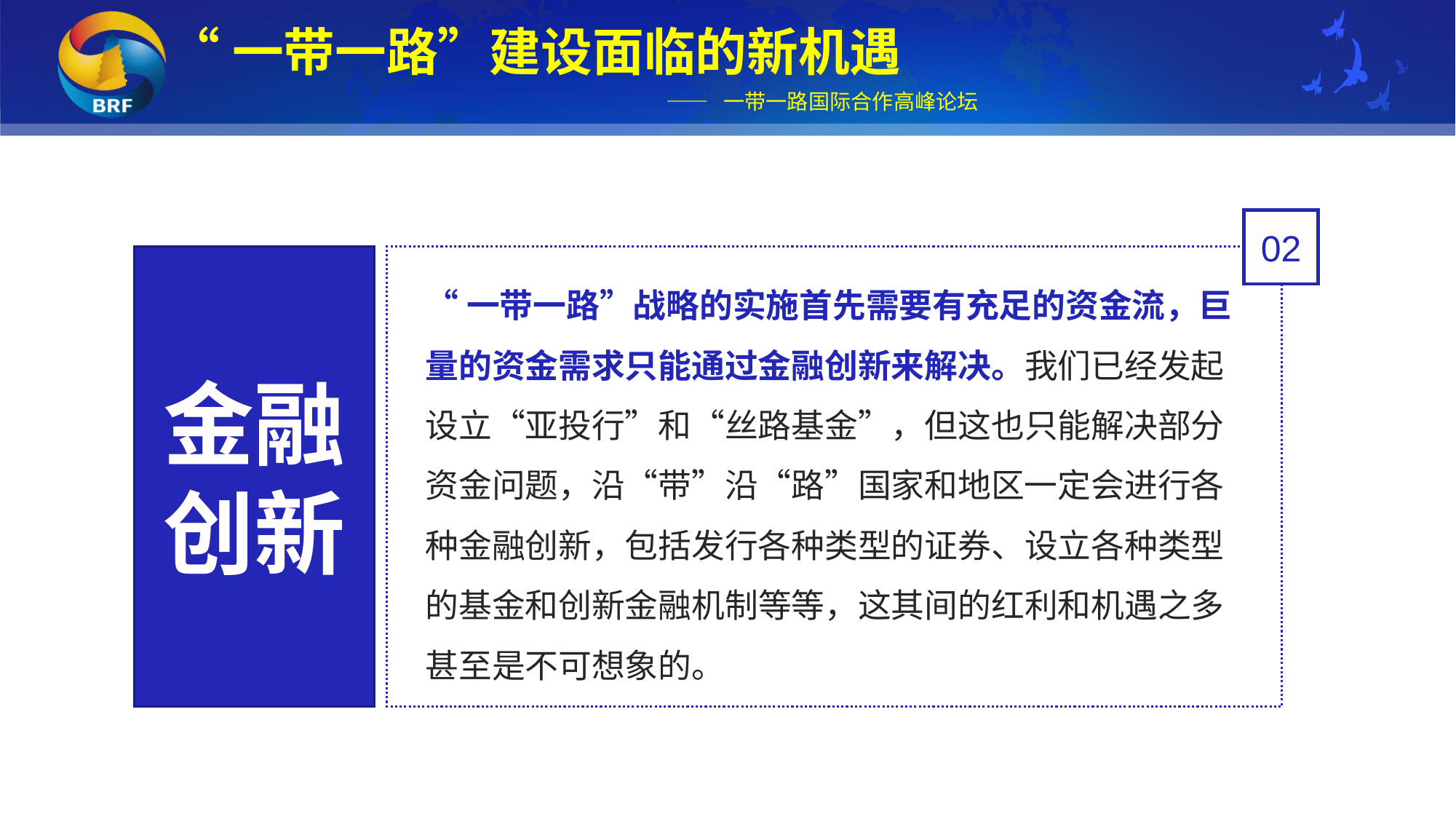

“一带一路”建设面临的新机遇
——  一带一路国际合作高峰论坛
02
金融创新

“一带一路”战略的实施首先需要有充足的资金流，巨量的资金需求只能通过金融创新来解决。我们已经发起设立“亚投行”和“丝路基金”，但这也只能解决部分资金问题，沿“带”沿“路”国家和地区一定会进行各种金融创新，包括发行各种类型的证券、设立各种类型的基金和创新金融机制等等，这其间的红利和机遇之多甚至是不可想象的。